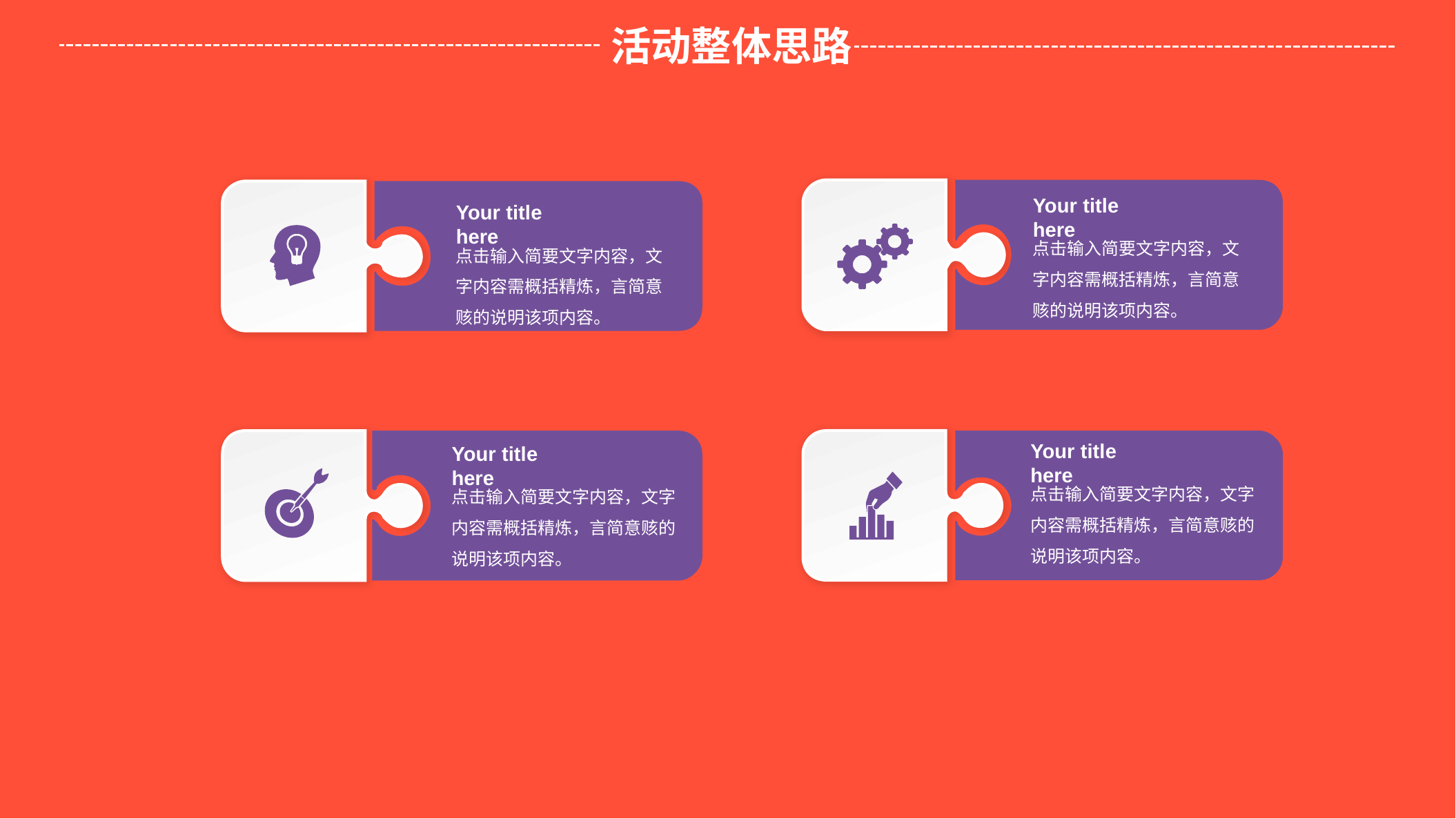

活动整体思路

Your title here
点击输入简要文字内容，文字内容需概括精炼，言简意赅的说明该项内容。
Your title here
点击输入简要文字内容，文字内容需概括精炼，言简意赅的说明该项内容。

Your title here
点击输入简要文字内容，文字内容需概括精炼，言简意赅的说明该项内容。
Your title here
点击输入简要文字内容，文字内容需概括精炼，言简意赅的说明该项内容。